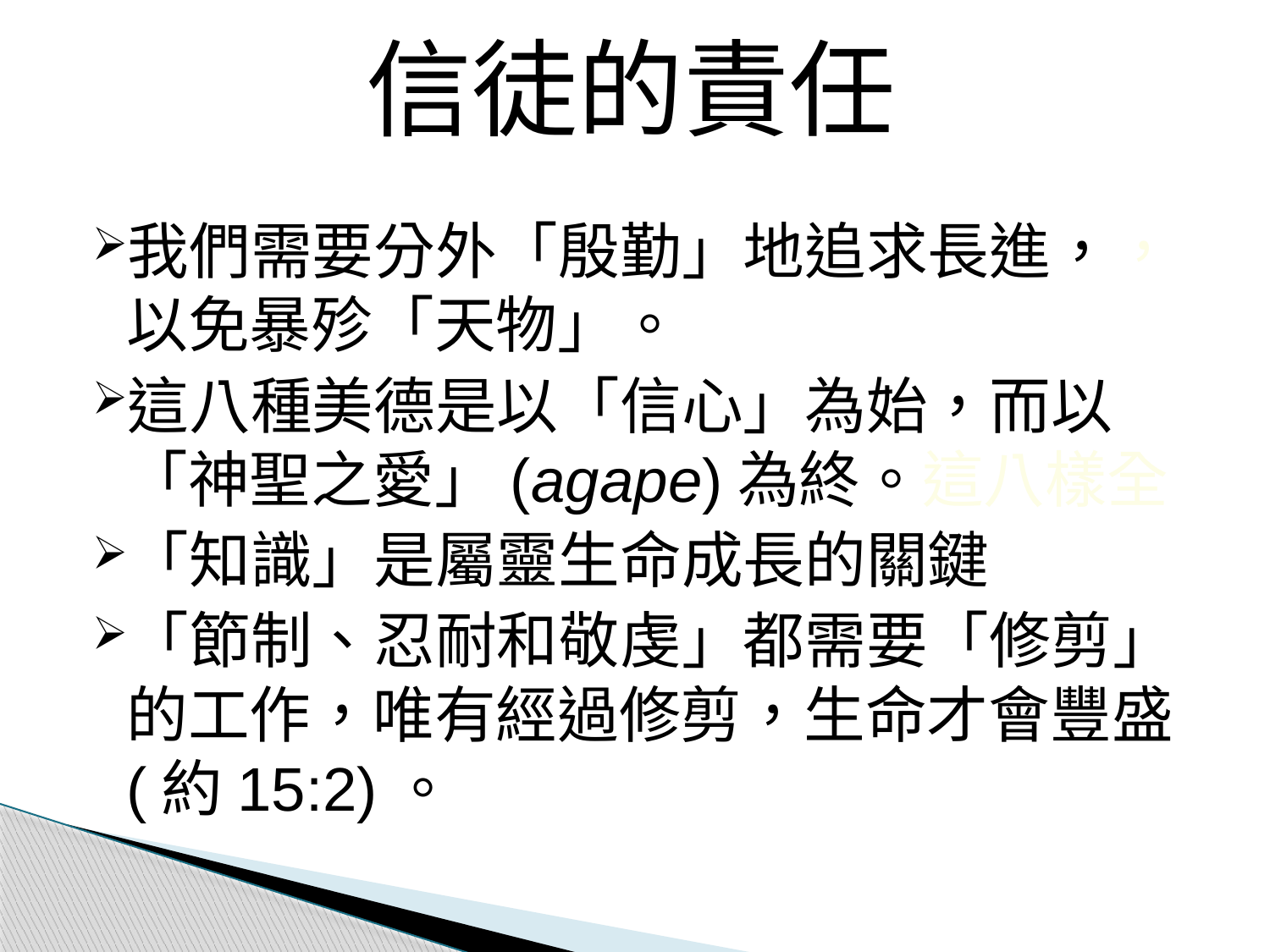

# 信徒的責任
我們需要分外「殷勤」地追求長進，，以免暴殄「天物」。
這八種美德是以「信心」為始，而以「神聖之愛」(agape)為終。這八樣全
「知識」是屬靈生命成長的關鍵
「節制、忍耐和敬虔」都需要「修剪」的工作，唯有經過修剪，生命才會豐盛(約15:2)。